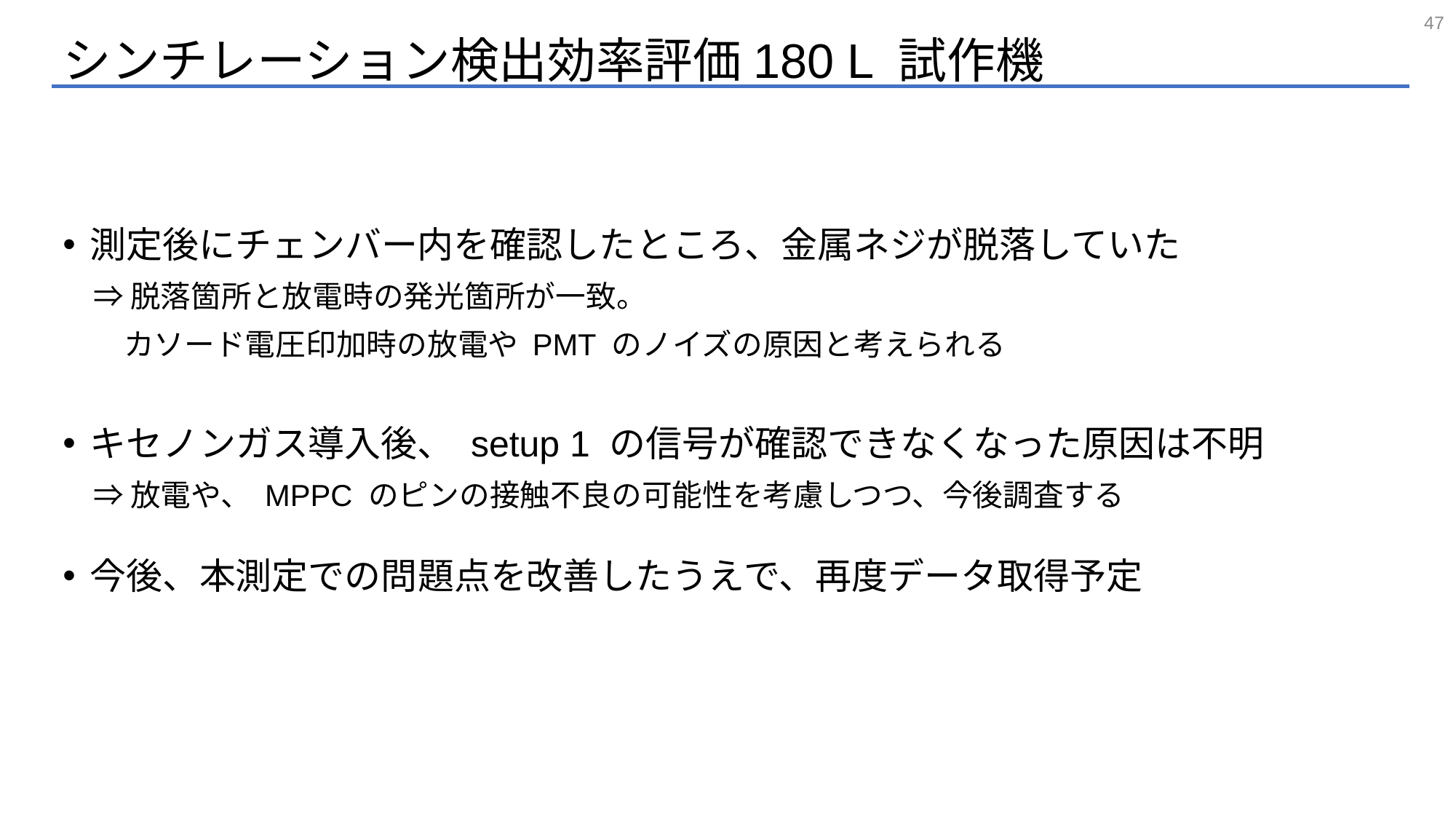

47
# シンチレーション検出効率評価180 L 試作機

測定後にチェンバー内を確認したところ、金属ネジが脱落していた
　⇒ 脱落箇所と放電時の発光箇所が一致。
　　カソード電圧印加時の放電や PMT のノイズの原因と考えられる

キセノンガス導入後、 setup 1 の信号が確認できなくなった原因は不明
　⇒ 放電や、 MPPC のピンの接触不良の可能性を考慮しつつ、今後調査する

今後、本測定での問題点を改善したうえで、再度データ取得予定